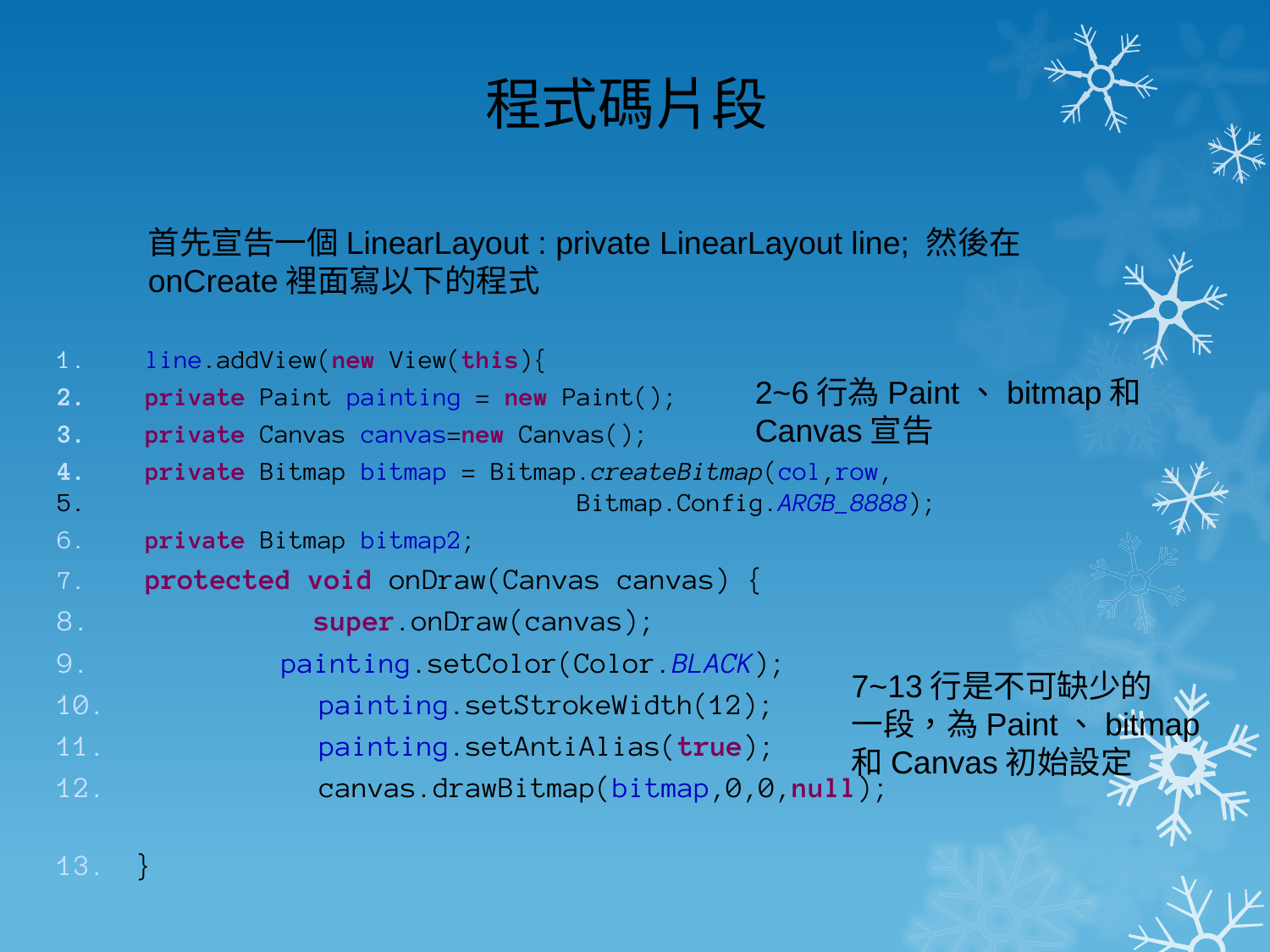

# 程式碼片段
首先宣告一個LinearLayout : private LinearLayout line; 然後在onCreate裡面寫以下的程式
   line.addView(new View(this){
   private Paint painting = new Paint();
   private Canvas canvas=new Canvas();
   private Bitmap bitmap = Bitmap.createBitmap(col,row,
                                 Bitmap.Config.ARGB_8888);
   private Bitmap bitmap2;
   protected void onDraw(Canvas canvas) {
             super.onDraw(canvas);
           painting.setColor(Color.BLACK);
   	      painting.setStrokeWidth(12);
   	      painting.setAntiAlias(true);
   	      canvas.drawBitmap(bitmap,0,0,null);
  }
2~6行為Paint、bitmap和
Canvas宣告
7~13行是不可缺少的
一段，為Paint、bitmap
和Canvas初始設定